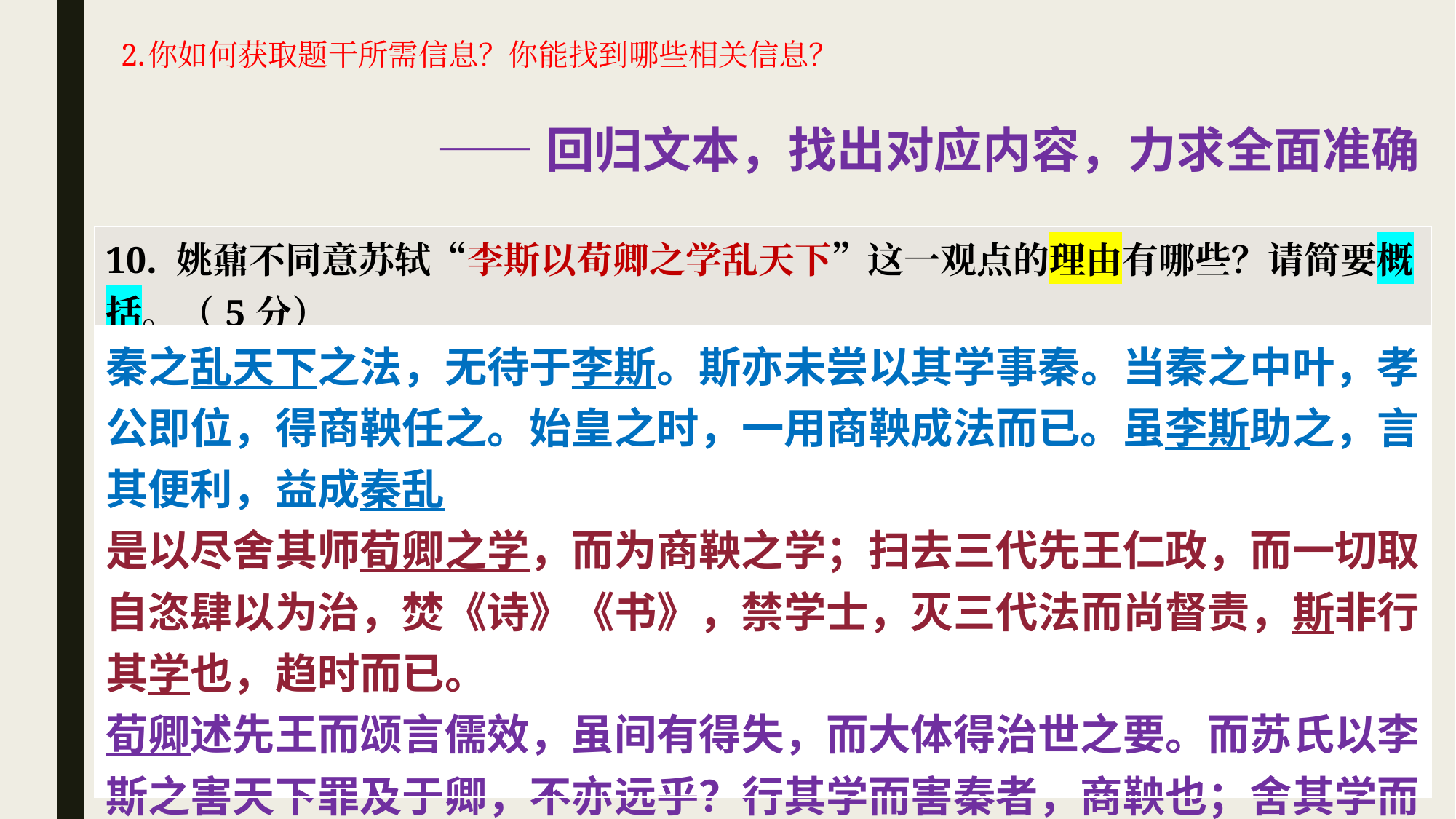

# 2.你如何获取题干所需信息？你能找到哪些相关信息？
——回归文本，找出对应内容，力求全面准确
| 10. 姚鼐不同意苏轼“李斯以荀卿之学乱天下”这一观点的理由有哪些？请简要概括。（5分） |
| --- |
| 秦之乱天下之法，无待于李斯。斯亦未尝以其学事秦。当秦之中叶，孝公即位，得商鞅任之。始皇之时，一用商鞅成法而已。虽李斯助之，言其便利，益成秦乱 是以尽舍其师荀卿之学，而为商鞅之学；扫去三代先王仁政，而一切取自恣肆以为治，焚《诗》《书》，禁学士，灭三代法而尚督责，斯非行其学也，趋时而已。 荀卿述先王而颂言儒效，虽间有得失，而大体得治世之要。而苏氏以李斯之害天下罪及于卿，不亦远乎？行其学而害秦者，商鞅也；舍其学而害秦者，李斯也。 |